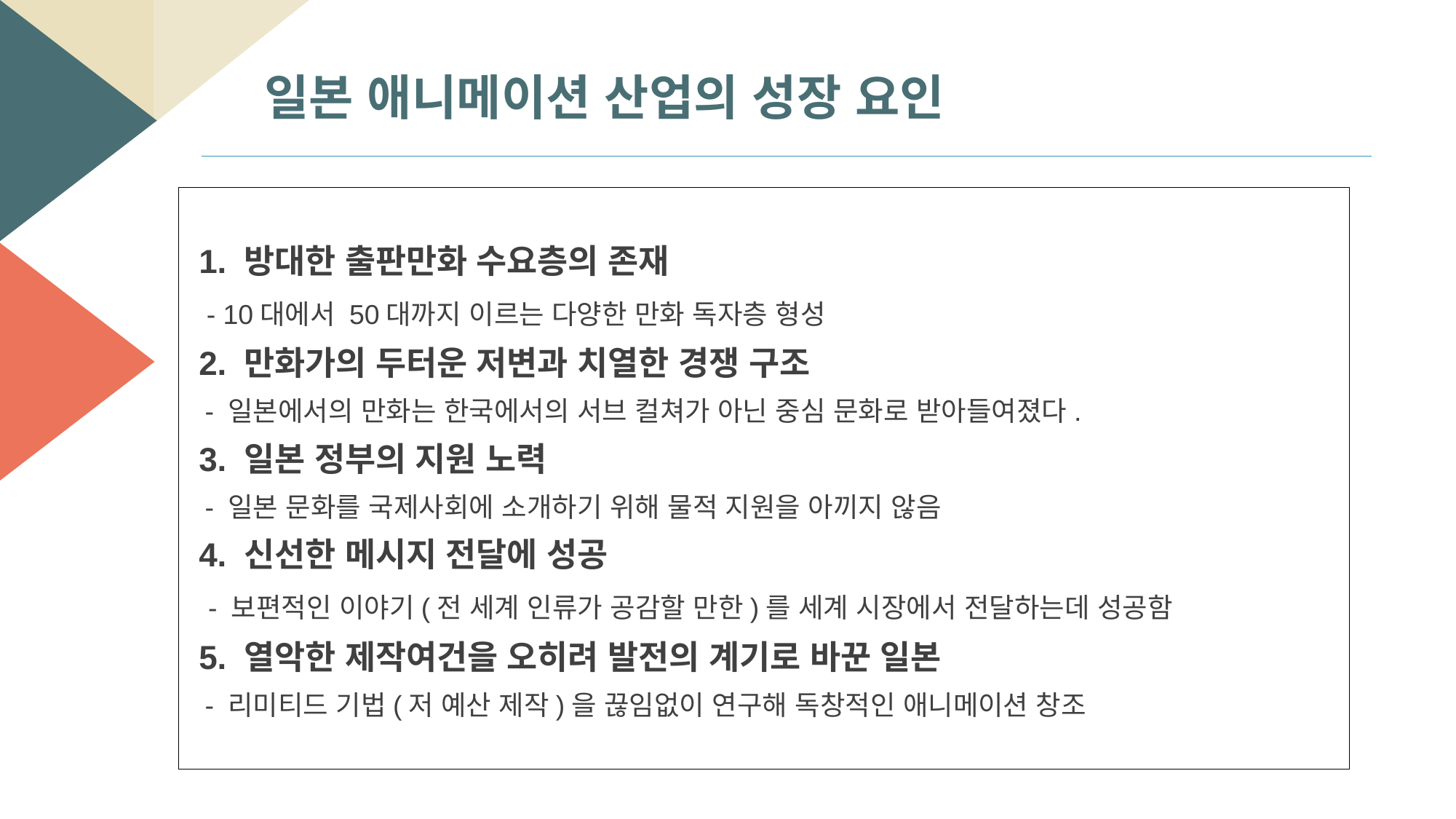

일본 애니메이션 산업의 성장 요인

 1. 방대한 출판만화 수요층의 존재
  - 10대에서 50대까지 이르는 다양한 만화 독자층 형성
 2. 만화가의 두터운 저변과 치열한 경쟁 구조
  - 일본에서의 만화는 한국에서의 서브 컬쳐가 아닌 중심 문화로 받아들여졌다.
 3. 일본 정부의 지원 노력
  - 일본 문화를 국제사회에 소개하기 위해 물적 지원을 아끼지 않음
 4. 신선한 메시지 전달에 성공
  - 보편적인 이야기(전 세계 인류가 공감할 만한)를 세계 시장에서 전달하는데 성공함
 5. 열악한 제작여건을 오히려 발전의 계기로 바꾼 일본
  - 리미티드 기법(저 예산 제작)을 끊임없이 연구해 독창적인 애니메이션 창조